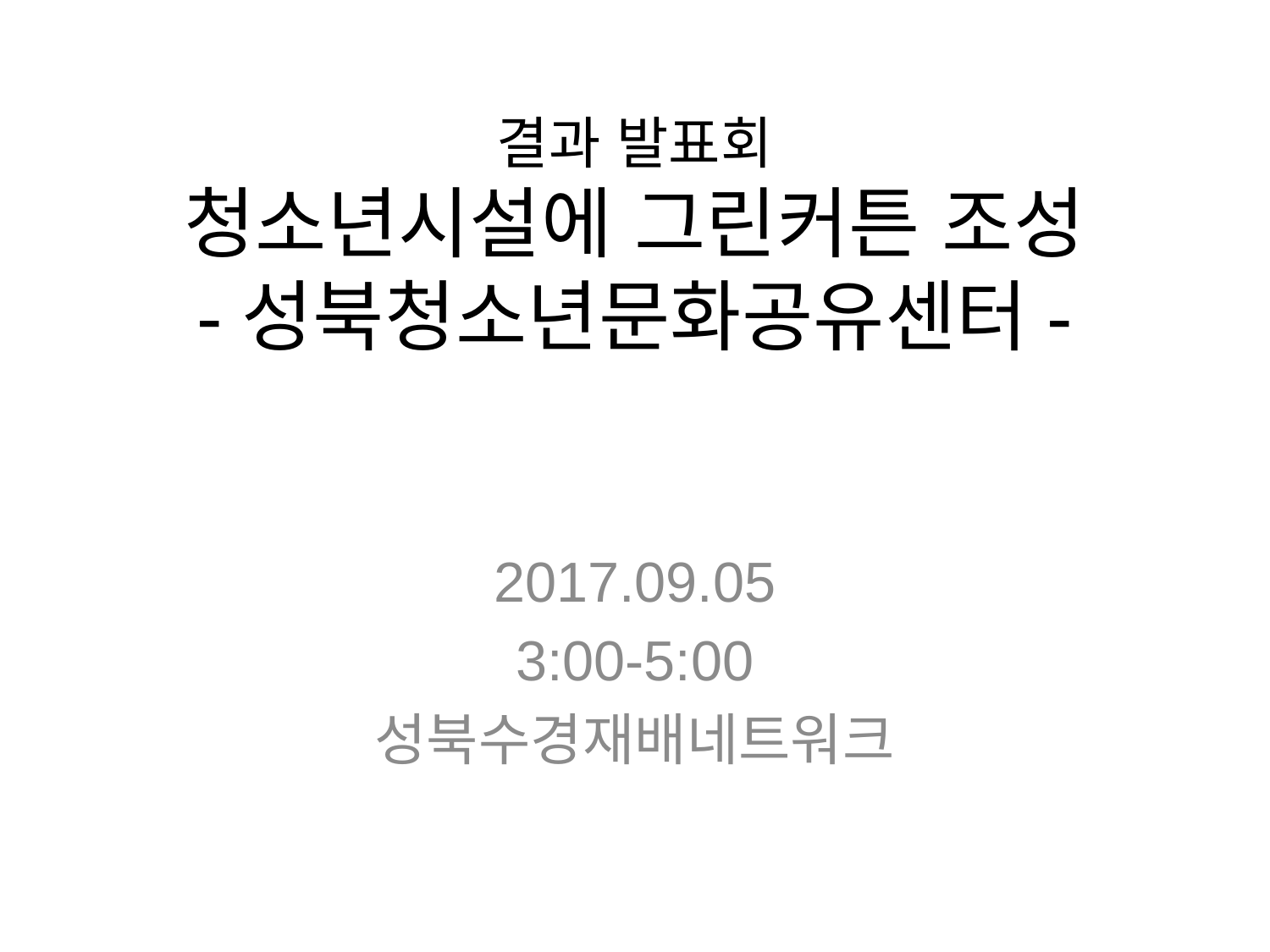

# 결과 발표회
청소년시설에 그린커튼 조성
-성북청소년문화공유센터-
2017.09.05
3:00-5:00
성북수경재배네트워크